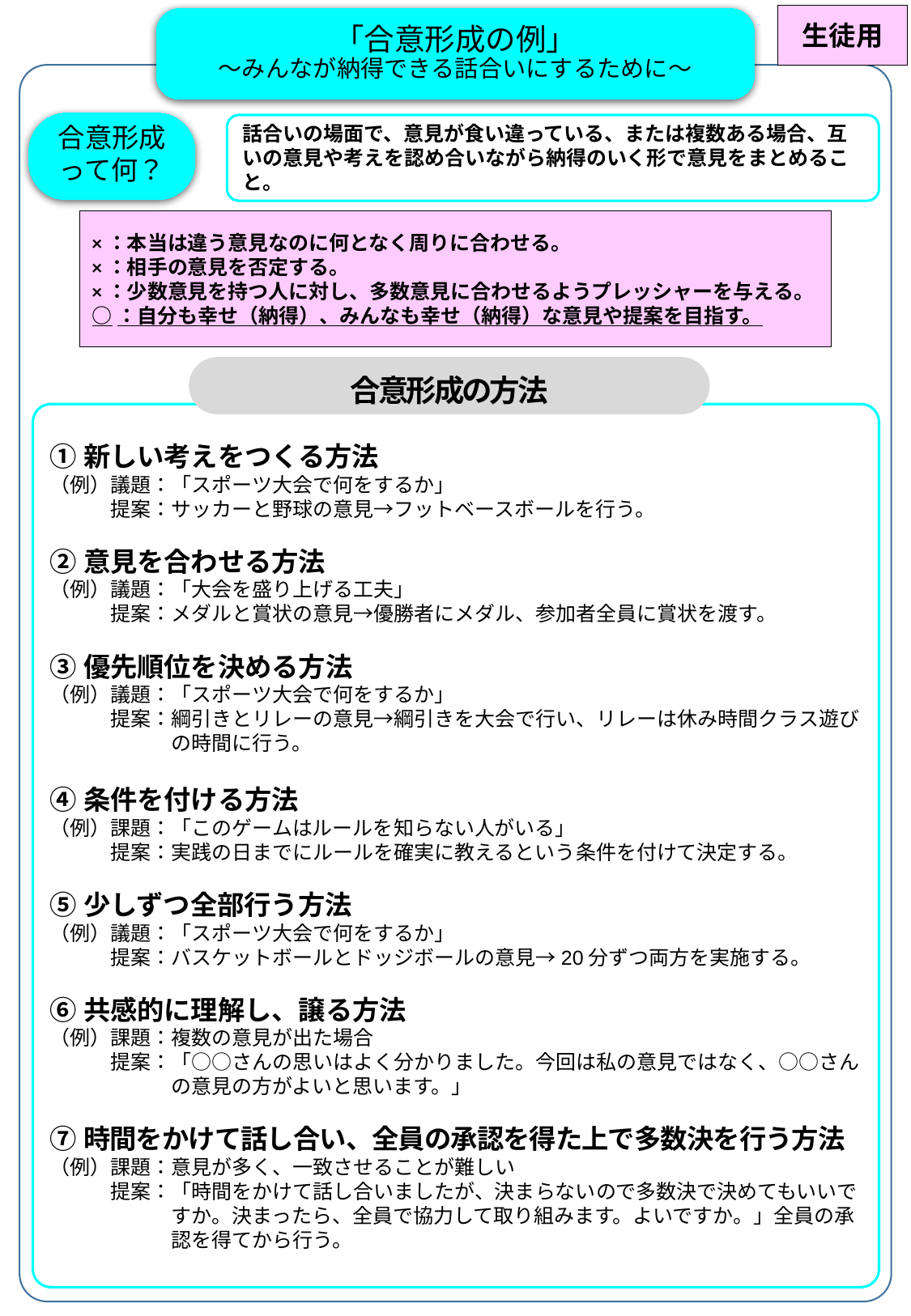

生徒用
「合意形成の例」
～みんなが納得できる話合いにするために～

合意形成
って何？
話合いの場面で、意見が食い違っている、または複数ある場合、互いの意見や考えを認め合いながら納得のいく形で意見をまとめること。
×：本当は違う意見なのに何となく周りに合わせる。
×：相手の意見を否定する。
×：少数意見を持つ人に対し、多数意見に合わせるようプレッシャーを与える。
○：自分も幸せ（納得）、みんなも幸せ（納得）な意見や提案を目指す。
合意形成の方法
①新しい考えをつくる方法
（例）議題：「スポーツ大会で何をするか」
　　　提案：サッカーと野球の意見→フットベースボールを行う。

②意見を合わせる方法
（例）議題：「大会を盛り上げる工夫」
　　　提案：メダルと賞状の意見→優勝者にメダル、参加者全員に賞状を渡す。

③優先順位を決める方法
（例）議題：「スポーツ大会で何をするか」
　　　提案：綱引きとリレーの意見→綱引きを大会で行い、リレーは休み時間クラス遊び
　　　　　　の時間に行う。

④条件を付ける方法
（例）課題：「このゲームはルールを知らない人がいる」
　　　提案：実践の日までにルールを確実に教えるという条件を付けて決定する。

⑤少しずつ全部行う方法
（例）議題：「スポーツ大会で何をするか」
　　　提案：バスケットボールとドッジボールの意見→20分ずつ両方を実施する。

⑥共感的に理解し、譲る方法
（例）課題：複数の意見が出た場合
　　　提案：「○○さんの思いはよく分かりました。今回は私の意見ではなく、○○さん
　　　　　　の意見の方がよいと思います。」

⑦時間をかけて話し合い、全員の承認を得た上で多数決を行う方法
（例）課題：意見が多く、一致させることが難しい
　　　提案：「時間をかけて話し合いましたが、決まらないので多数決で決めてもいいで
　　　　　　すか。決まったら、全員で協力して取り組みます。よいですか。」全員の承
　　　　　　認を得てから行う。